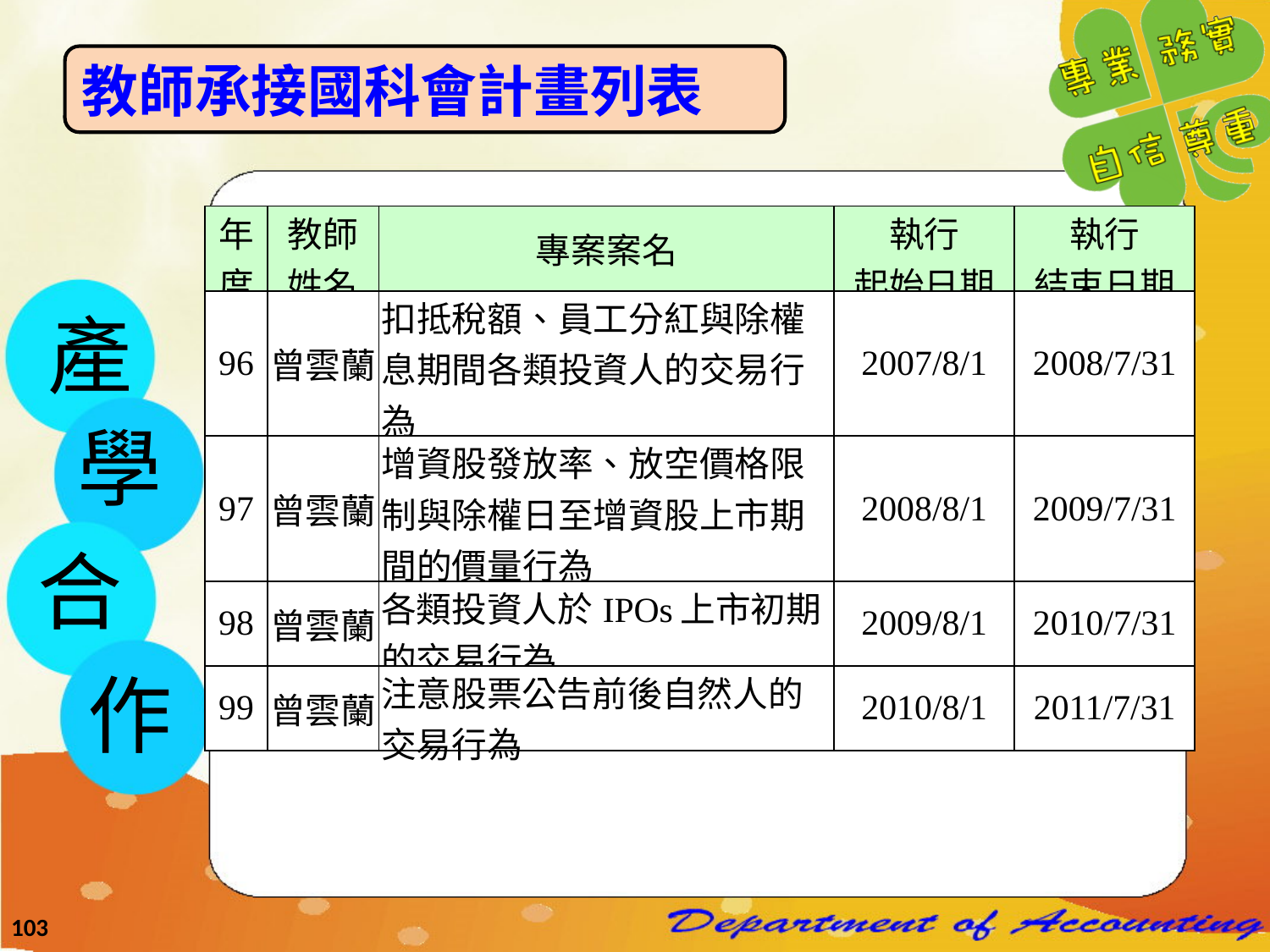

教師承接國科會計畫列表
| 年度 | 教師 姓名 | 專案案名 | 執行 起始日期 | 執行 結束日期 |
| --- | --- | --- | --- | --- |
| 96 | 曾雲蘭 | 扣抵稅額、員工分紅與除權息期間各類投資人的交易行為 | 2007/8/1 | 2008/7/31 |
| 97 | 曾雲蘭 | 增資股發放率、放空價格限制與除權日至增資股上市期間的價量行為 | 2008/8/1 | 2009/7/31 |
| 98 | 曾雲蘭 | 各類投資人於IPOs上市初期的交易行為 | 2009/8/1 | 2010/7/31 |
| 99 | 曾雲蘭 | 注意股票公告前後自然人的交易行為 | 2010/8/1 | 2011/7/31 |
產
學
合
作
103